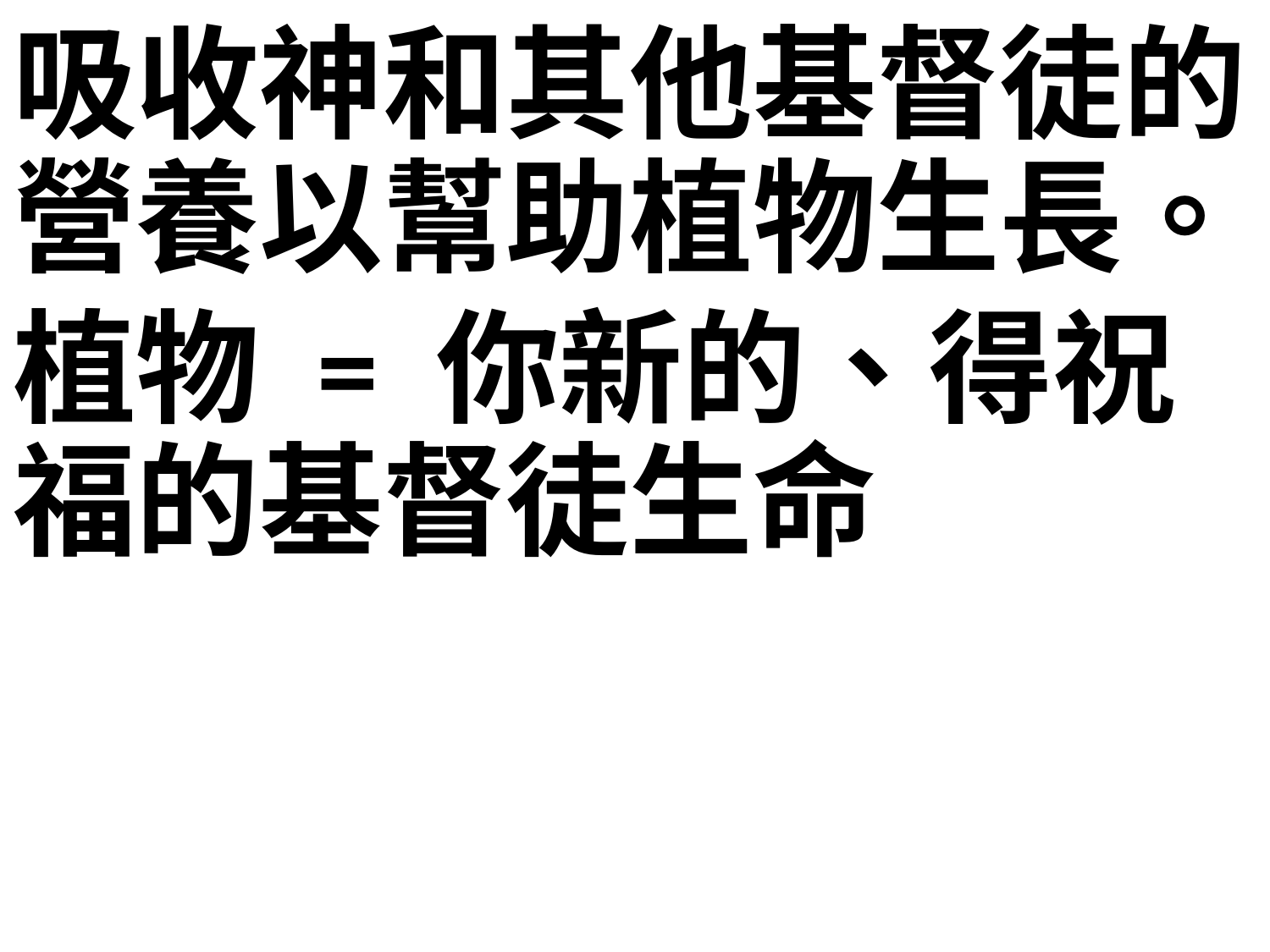

吸收神和其他基督徒的營養以幫助植物生長。
植物 = 你新的、得祝福的基督徒生命